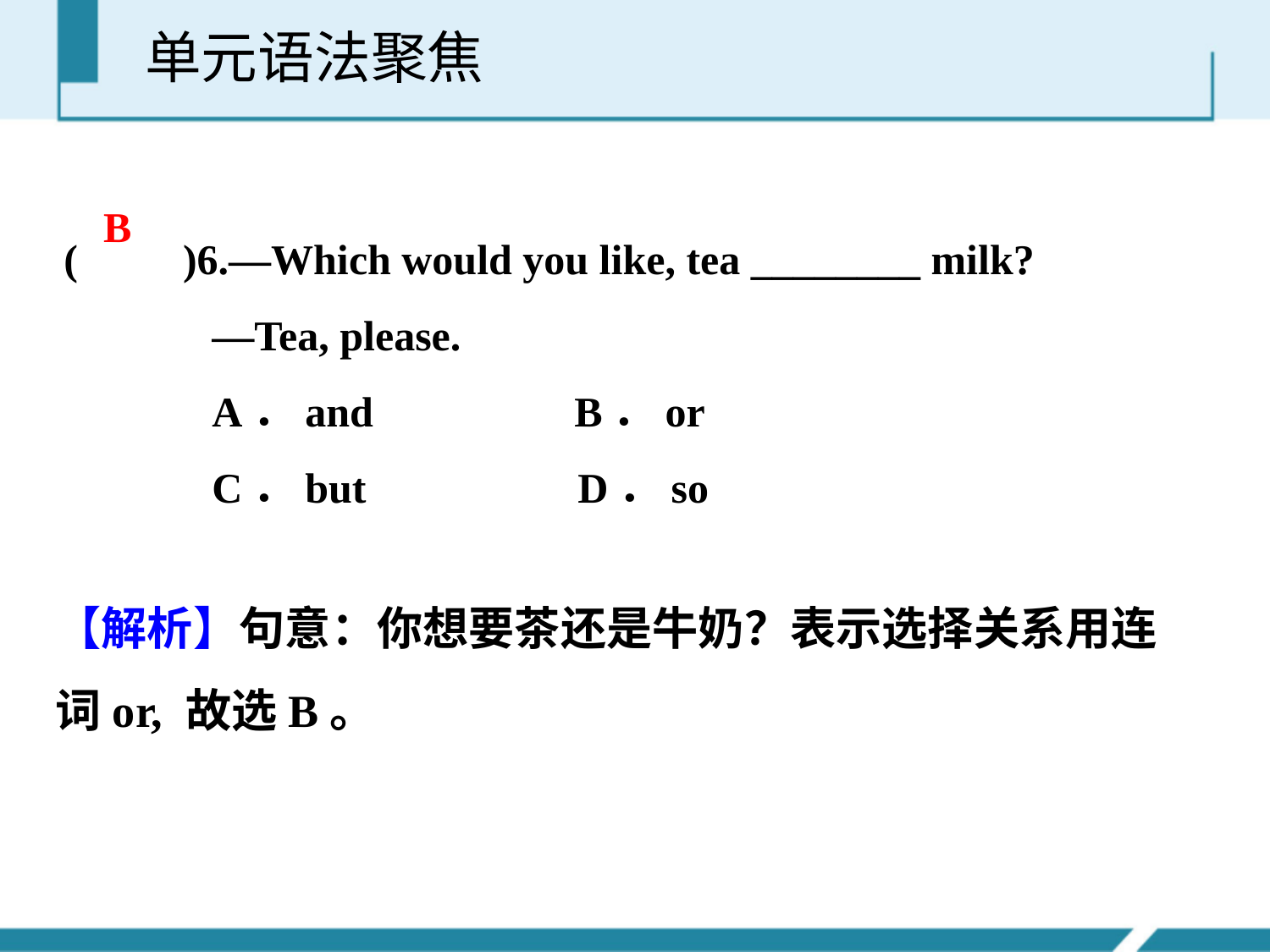

单元语法聚焦
B
(　　)6.—Which would you like, tea ________ milk?
              —Tea, please.
              A．and                   B．or
              C．but                    D．so
【解析】句意：你想要茶还是牛奶？表示选择关系用连词or, 故选B。